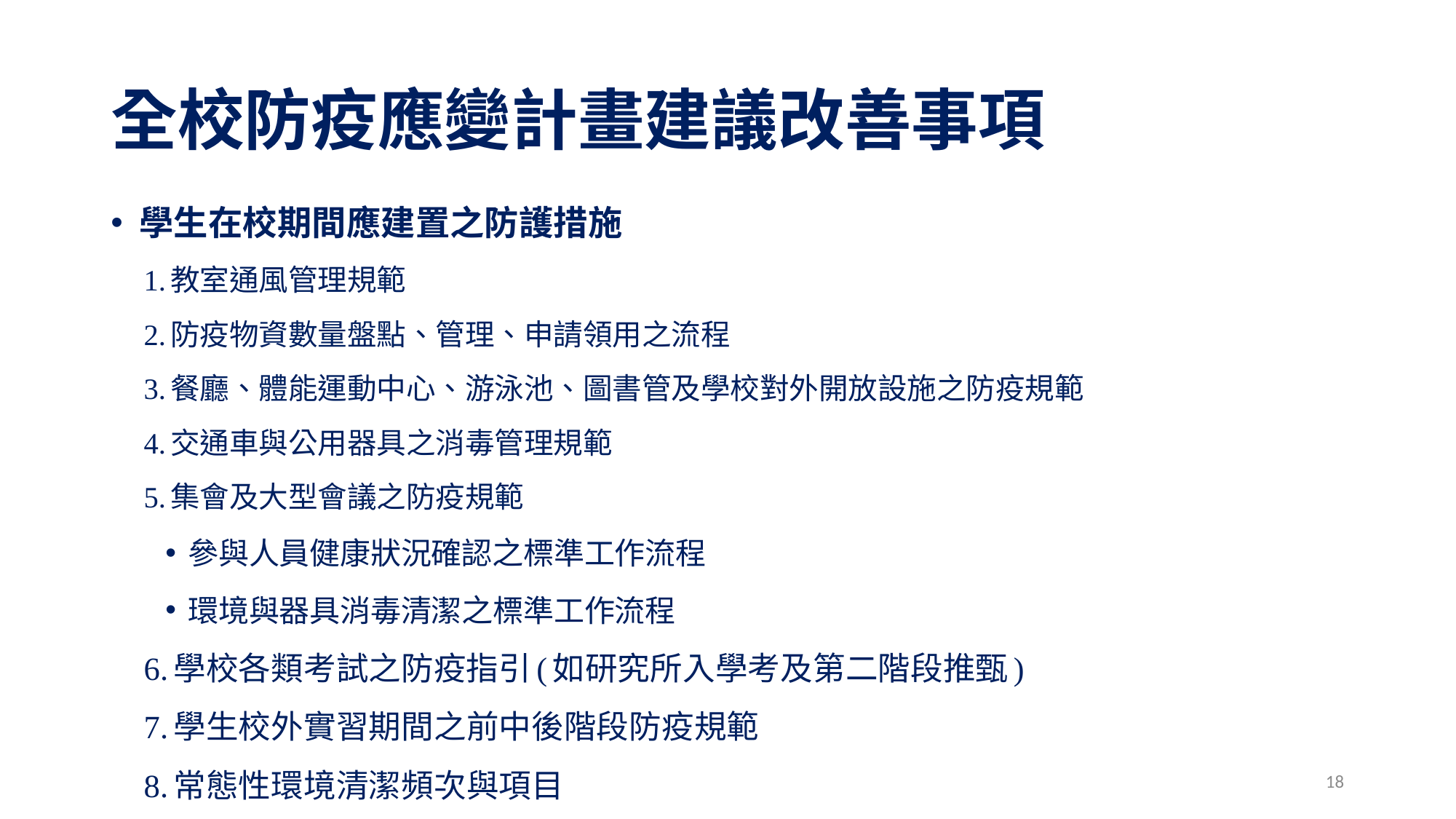

# 全校防疫應變計畫建議改善事項
學生在校期間應建置之防護措施
1.教室通風管理規範
2.防疫物資數量盤點、管理、申請領用之流程
3.餐廳、體能運動中心、游泳池、圖書管及學校對外開放設施之防疫規範
4.交通車與公用器具之消毒管理規範
5.集會及大型會議之防疫規範
參與人員健康狀況確認之標準工作流程
環境與器具消毒清潔之標準工作流程
6.學校各類考試之防疫指引(如研究所入學考及第二階段推甄)
7.學生校外實習期間之前中後階段防疫規範
8.常態性環境清潔頻次與項目

18